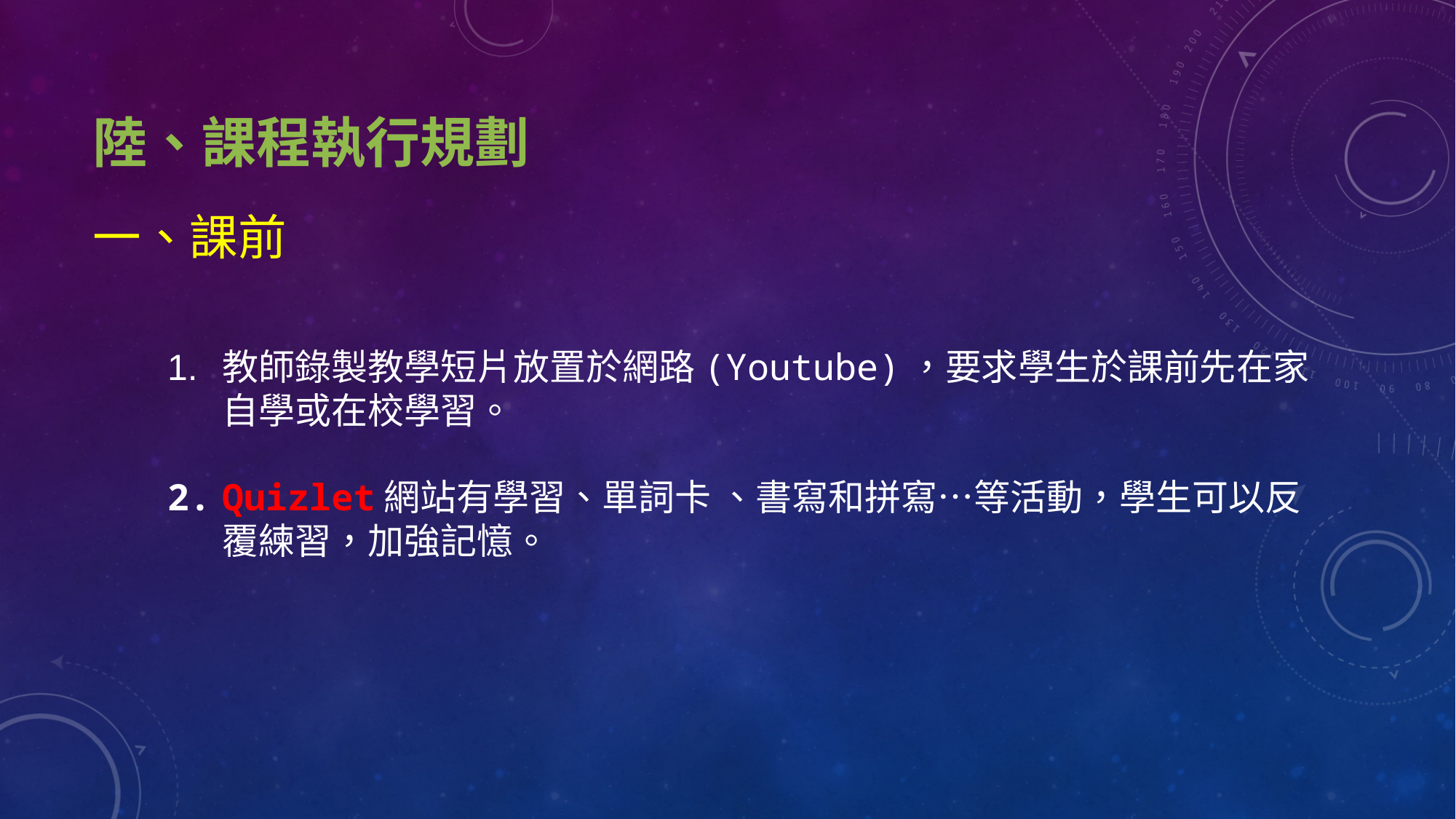

陸、課程執行規劃
# 一、課前
教師錄製教學短片放置於網路(Youtube)，要求學生於課前先在家自學或在校學習。
Quizlet網站有學習、單詞卡 、書寫和拼寫…等活動，學生可以反覆練習，加強記憶。